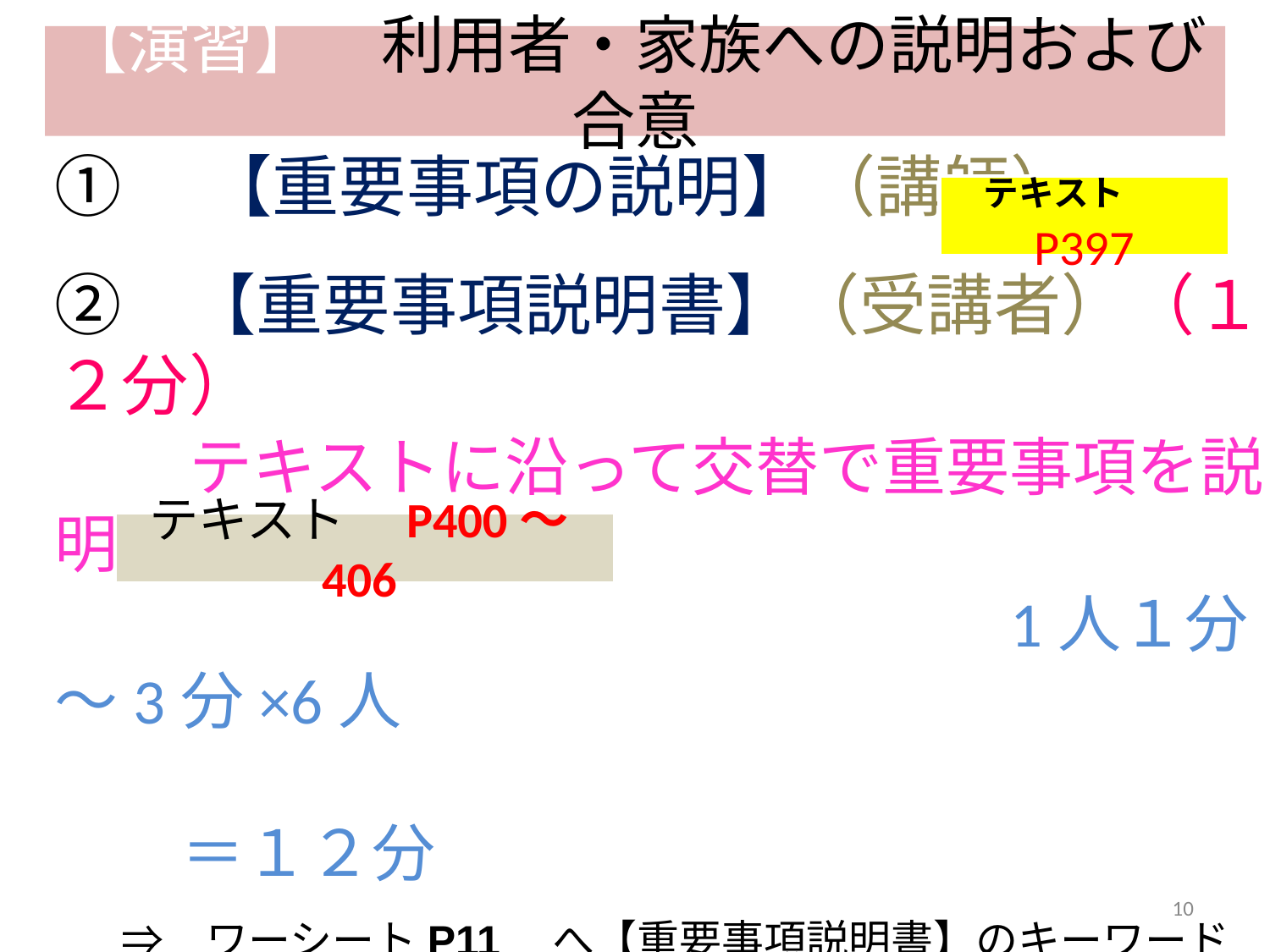

【演習】　利用者・家族への説明および合意
# ①　【重要事項の説明】（講師） 　　 ②　【重要事項説明書】（受講者）（１２分） 　　テキストに沿って交替で重要事項を説明 　　　　　　　　　　　　　　1人１分～3分×6人 　　　　　　　　　　　　　　　　　　　　　＝１２分 　⇒　ワーシートP11　へ【重要事項説明書】のキーワードを記載 　　　　　　　　　　 ➂　振り返り　【グループワーク】（５分） 　　　グループ内で感想など、意見交換 ④　契約のポイントを講義・　修得目標の確認
テキスト　P397
テキスト　P400～406
10